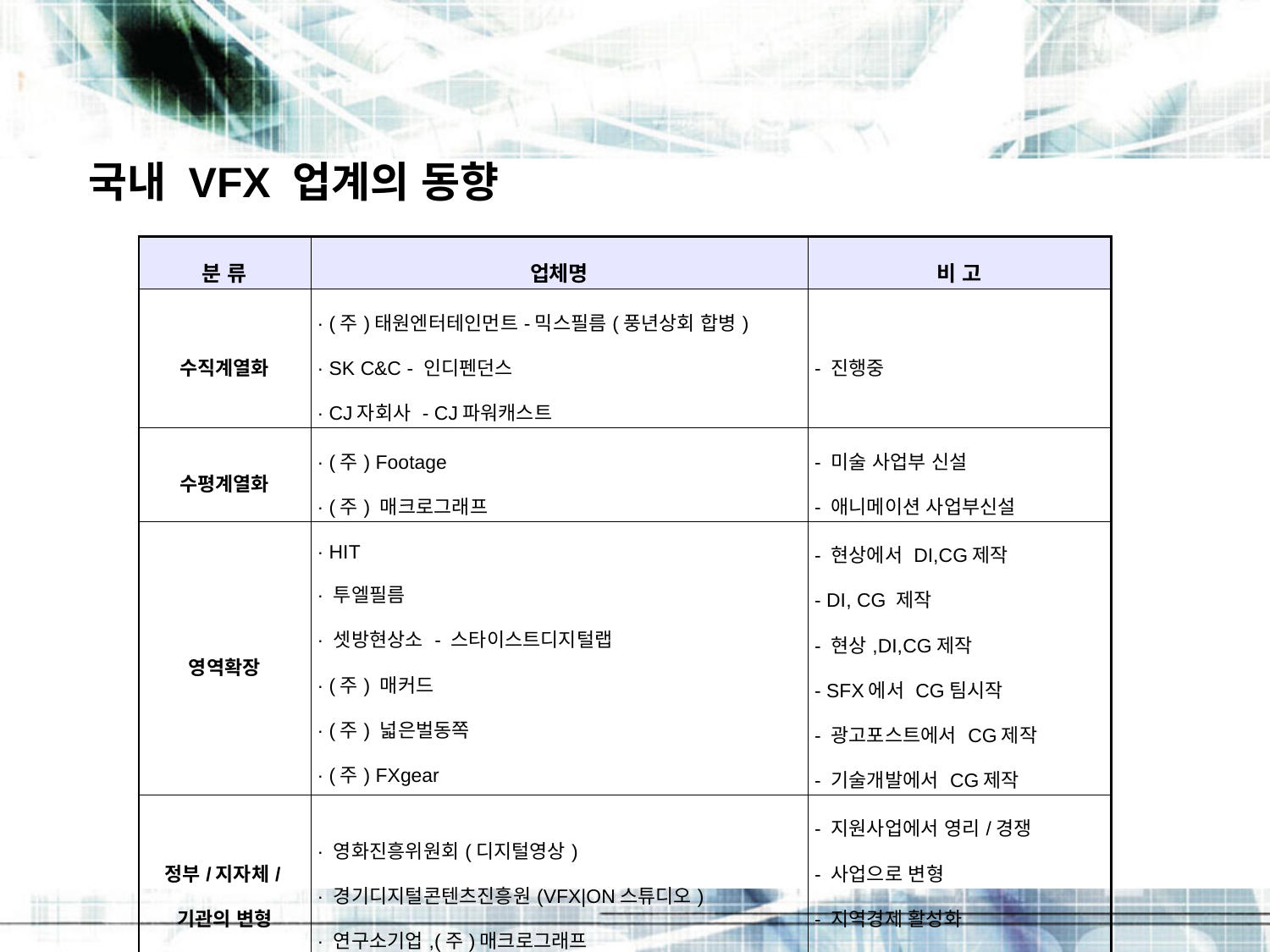

국내 VFX 업계의 동향
| 분 류 | 업체명 | 비 고 |
| --- | --- | --- |
| 수직계열화 | · (주)태원엔터테인먼트-믹스필름(풍년상회 합병) · SK C&C - 인디펜던스 · CJ자회사 - CJ파워캐스트 | - 진행중 |
| 수평계열화 | · (주) Footage · (주) 매크로그래프 | - 미술 사업부 신설 - 애니메이션 사업부신설 |
| 영역확장 | · HIT · 투엘필름 · 셋방현상소 - 스타이스트디지털랩 · (주) 매커드 · (주) 넓은벌동쪽 · (주) FXgear | - 현상에서 DI,CG제작 - DI, CG 제작 - 현상,DI,CG제작 - SFX에서 CG팀시작 - 광고포스트에서 CG제작 - 기술개발에서 CG제작 |
| 정부/지자체/기관의 변형 | · 영화진흥위원회(디지털영상) · 경기디지털콘텐츠진흥원(VFX|ON스튜디오) · 연구소기업,(주)매크로그래프 | - 지원사업에서 영리/경쟁 - 사업으로 변형 - 지역경제 활성화 - 국책연구기관에서 민영화 |